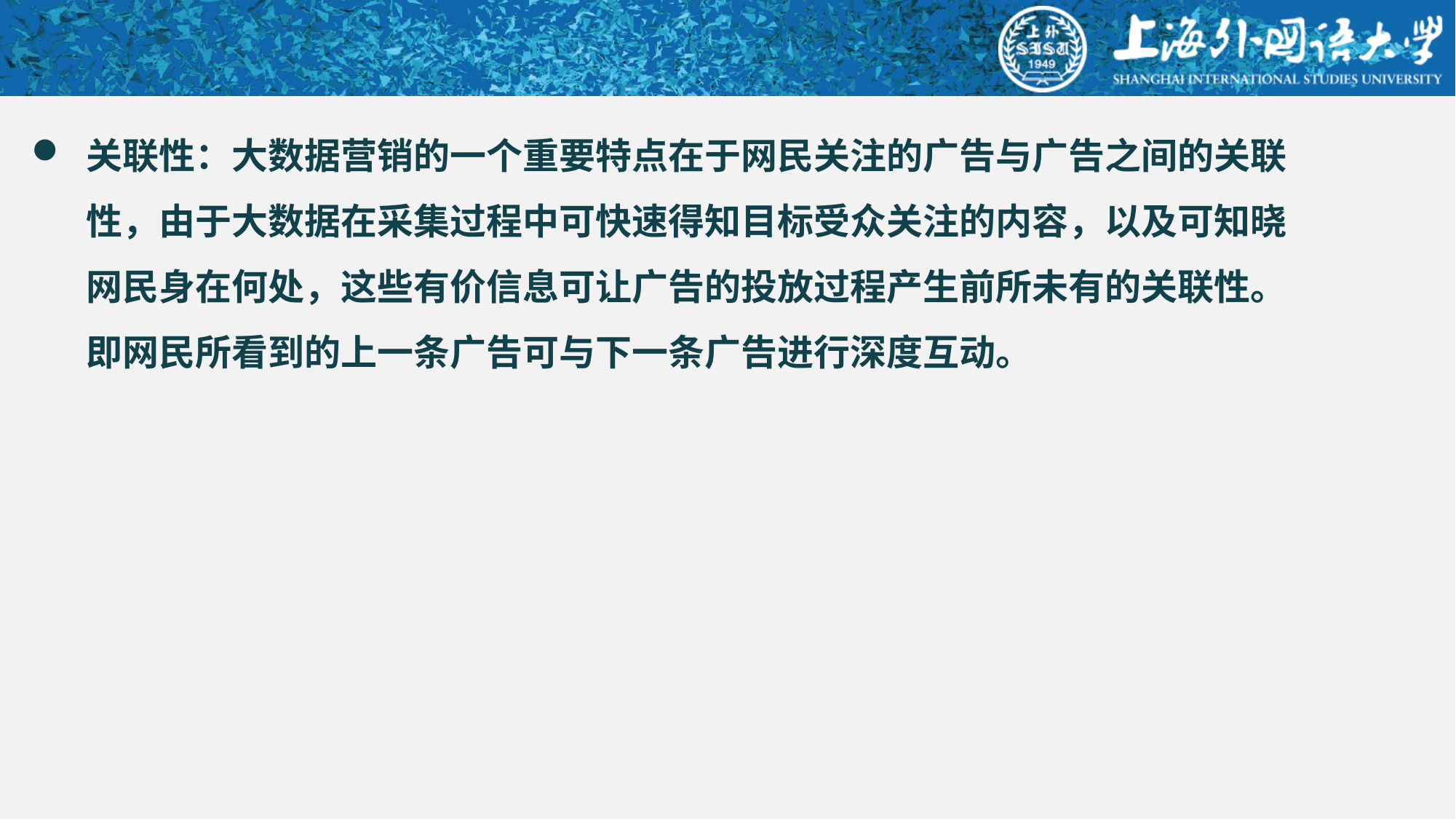

#
关联性：大数据营销的一个重要特点在于网民关注的广告与广告之间的关联性，由于大数据在采集过程中可快速得知目标受众关注的内容，以及可知晓网民身在何处，这些有价信息可让广告的投放过程产生前所未有的关联性。即网民所看到的上一条广告可与下一条广告进行深度互动。